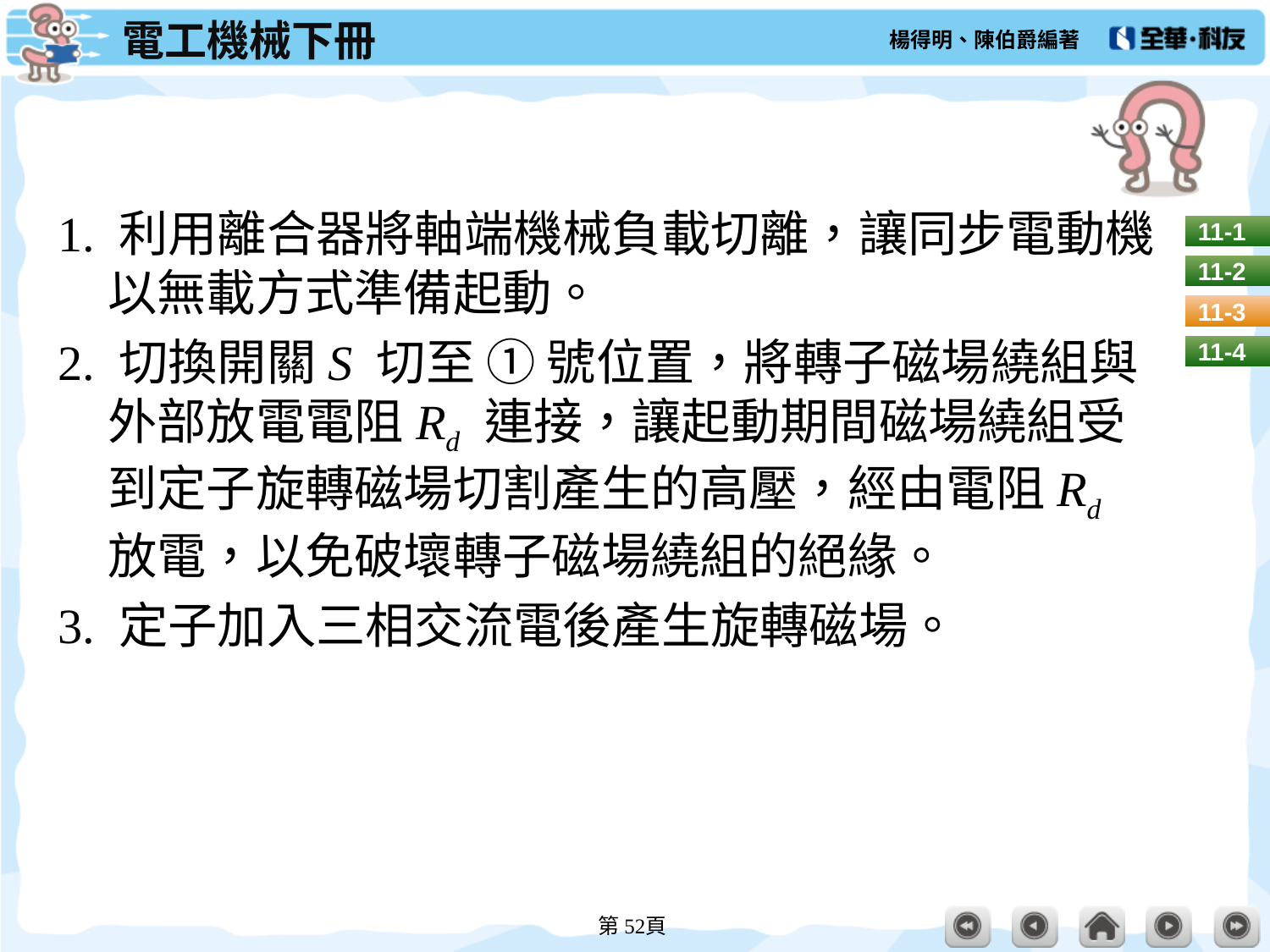

#
1. 利用離合器將軸端機械負載切離，讓同步電動機以無載方式準備起動。
2. 切換開關S 切至 ① 號位置，將轉子磁場繞組與外部放電電阻Rd 連接，讓起動期間磁場繞組受到定子旋轉磁場切割產生的高壓，經由電阻Rd 放電，以免破壞轉子磁場繞組的絕緣。
3. 定子加入三相交流電後產生旋轉磁場。